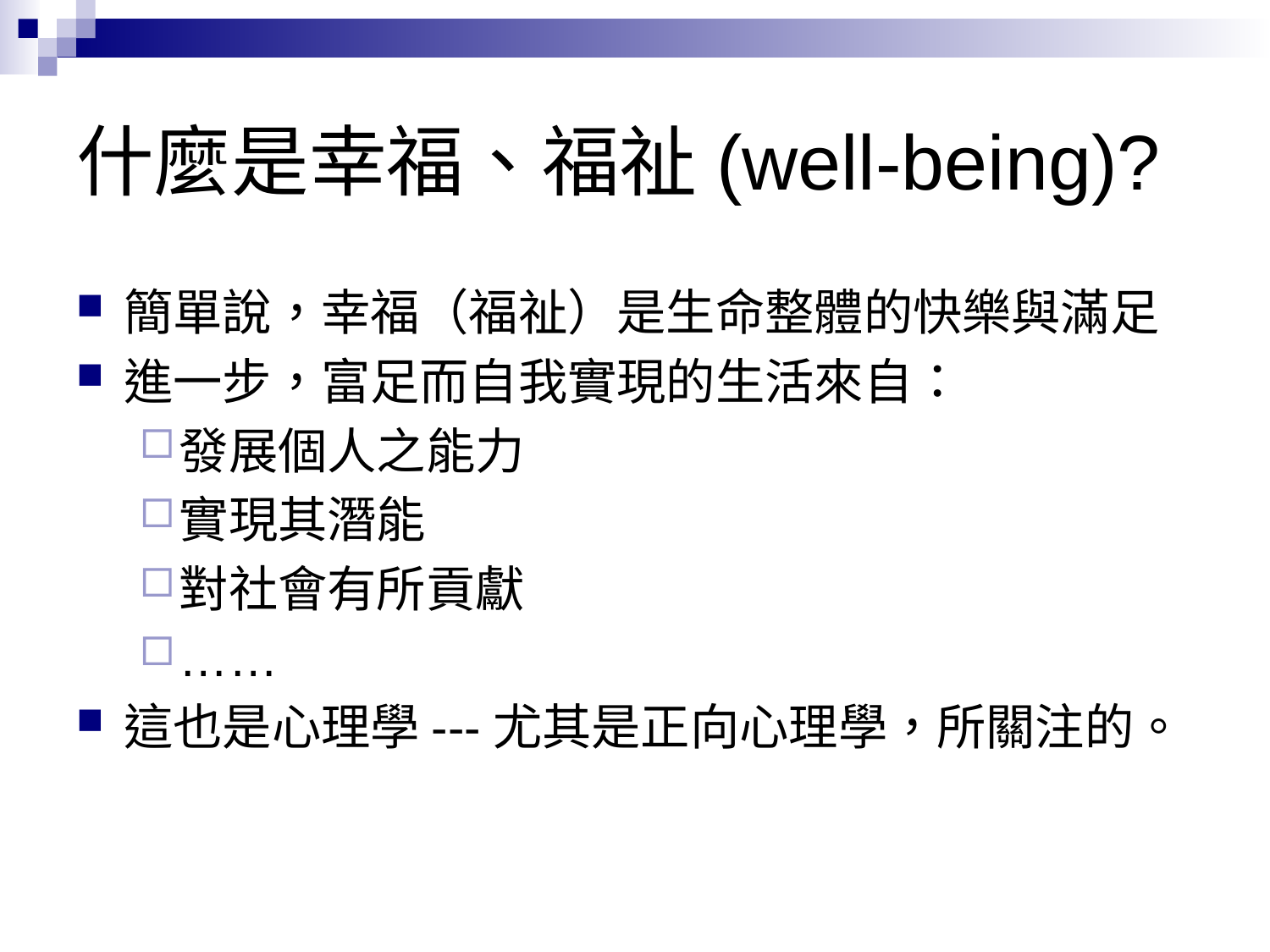

# 什麼是幸福、福祉(well-being)?
簡單說，幸福（福祉）是生命整體的快樂與滿足
進一步，富足而自我實現的生活來自：
發展個人之能力
實現其潛能
對社會有所貢獻
……
這也是心理學---尤其是正向心理學，所關注的。